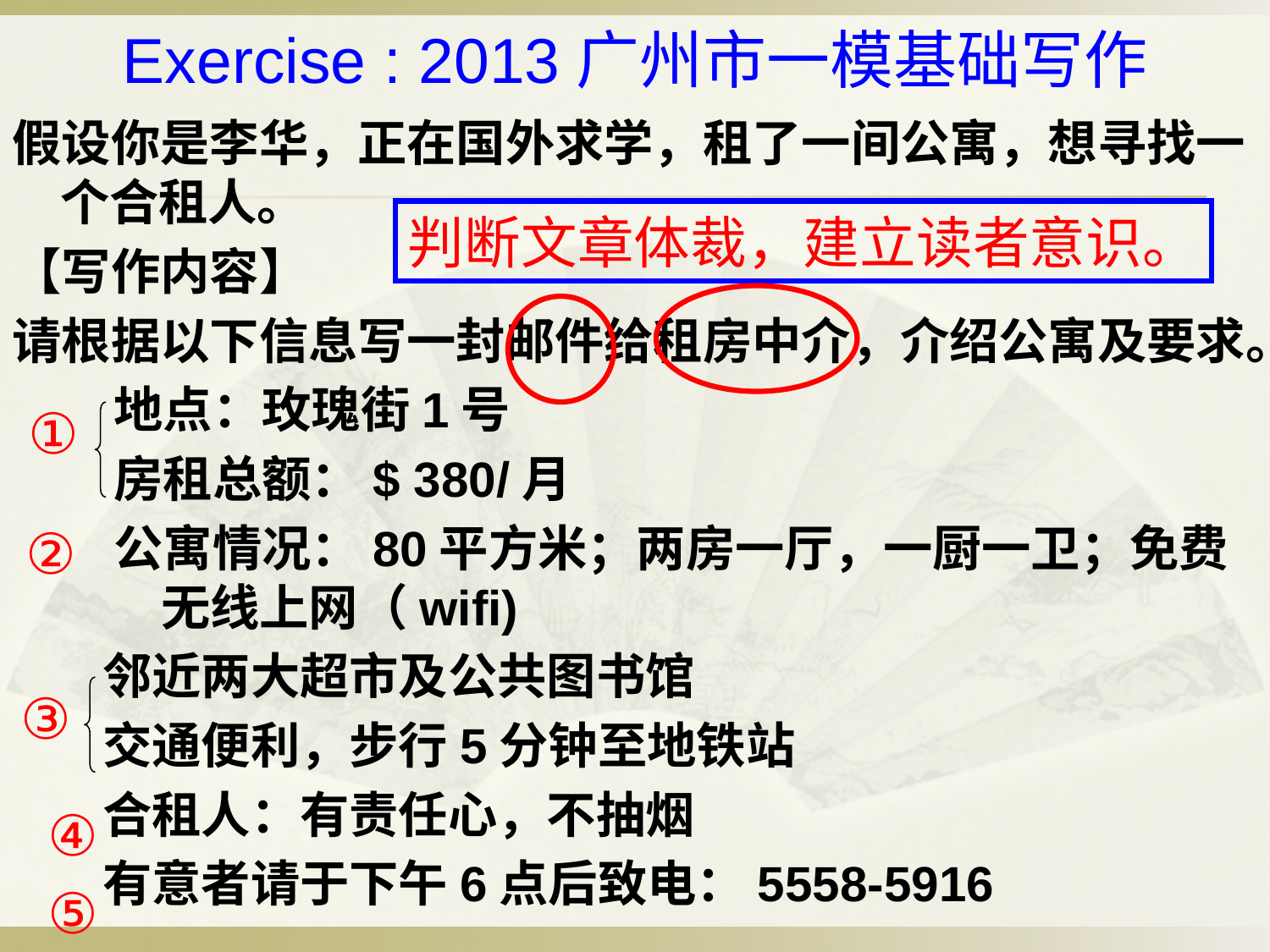

# Exercise : 2013广州市一模基础写作
假设你是李华，正在国外求学，租了一间公寓，想寻找一个合租人。
【写作内容】
请根据以下信息写一封邮件给租房中介，介绍公寓及要求。
        地点：玫瑰街1号
        房租总额：$ 380/月
        公寓情况：80平方米；两房一厅，一厨一卫；免费            无线上网（wifi)
       邻近两大超市及公共图书馆
       交通便利，步行5分钟至地铁站
       合租人：有责任心，不抽烟
       有意者请于下午6点后致电：5558-5916
判断文章体裁，建立读者意识。

①

②
 ③

④
⑤